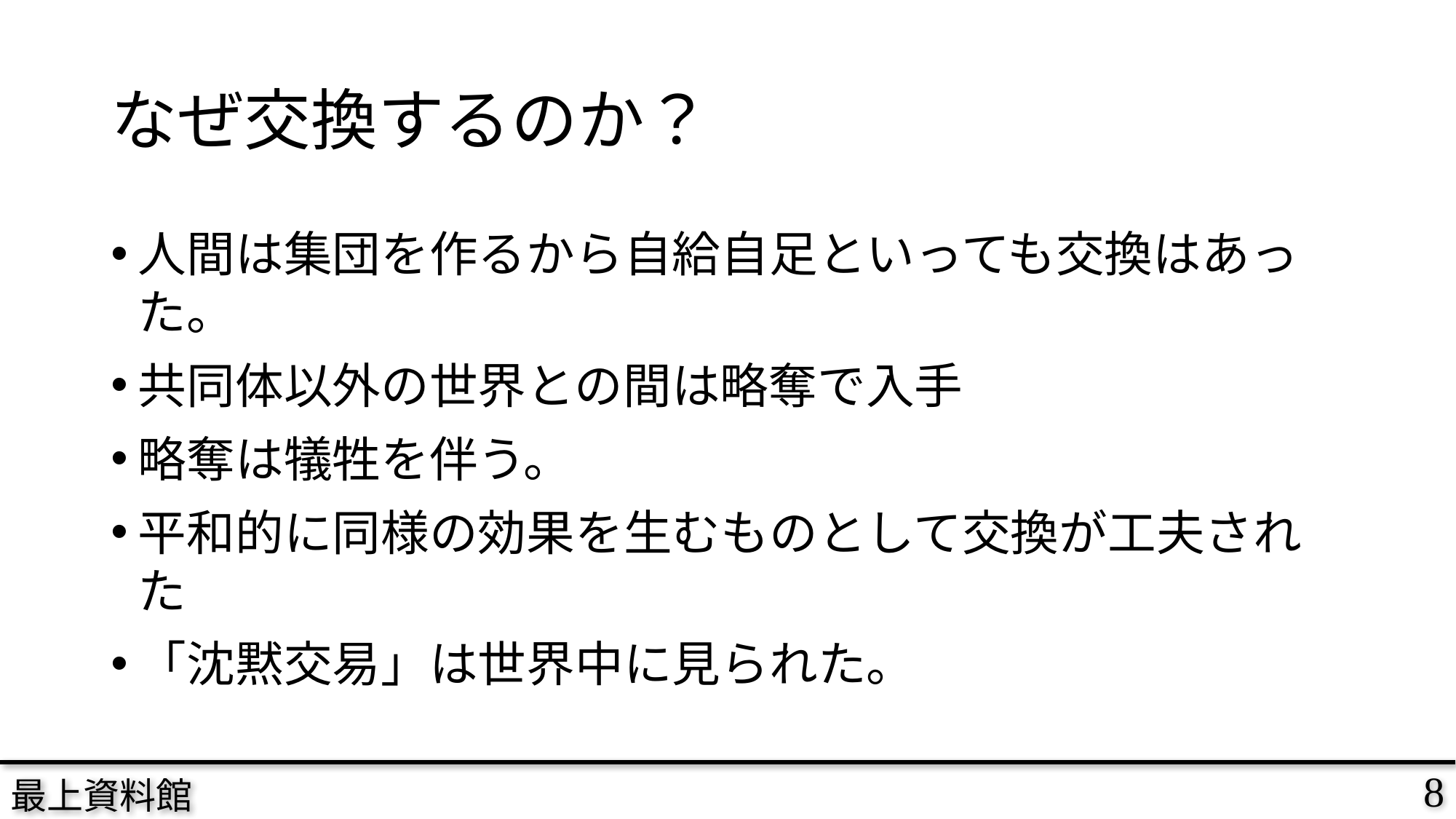

# なぜ交換するのか？
人間は集団を作るから自給自足といっても交換はあった。
共同体以外の世界との間は略奪で入手
略奪は犠牲を伴う。
平和的に同様の効果を生むものとして交換が工夫された
「沈黙交易」は世界中に見られた。